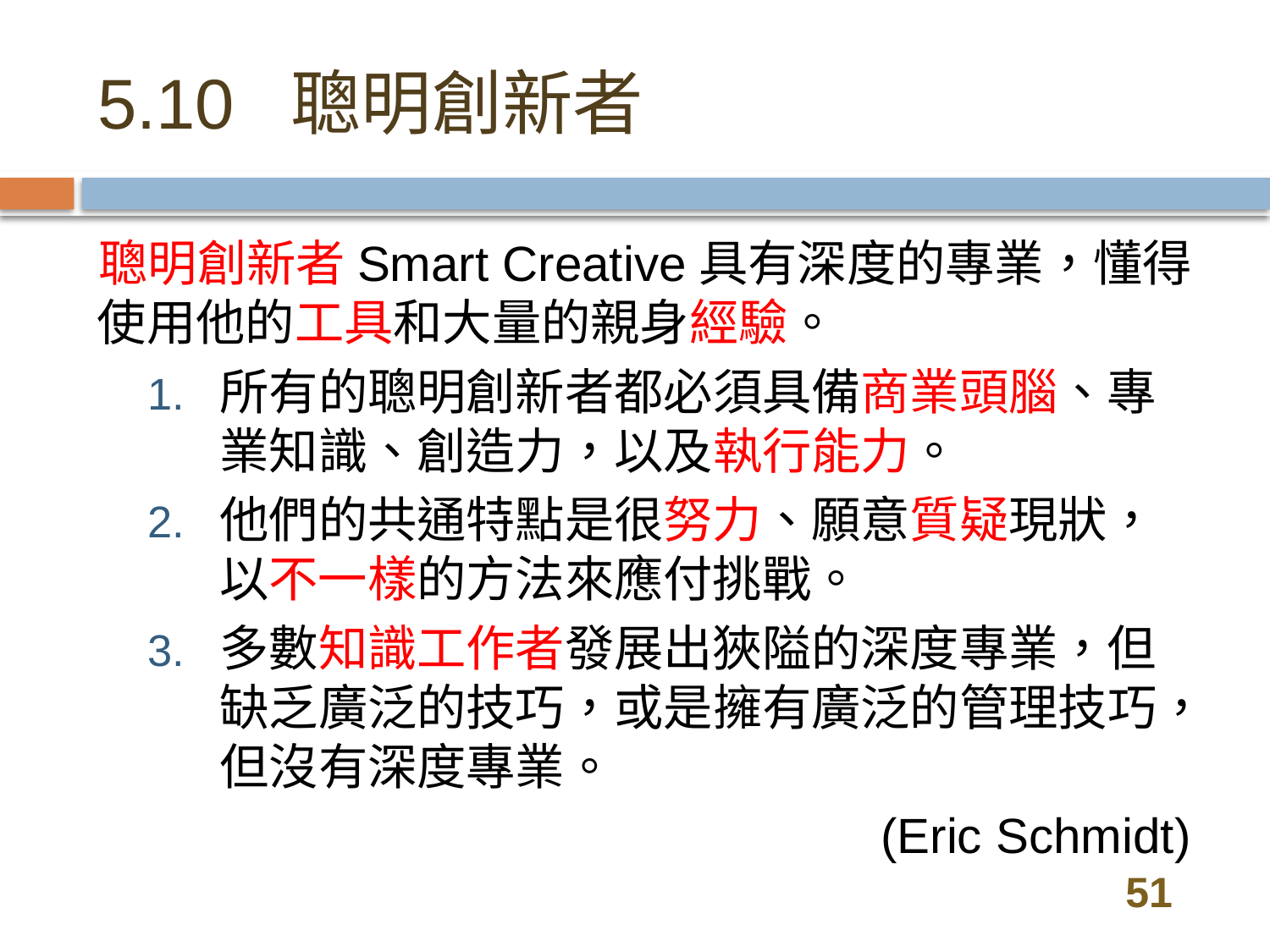

# 5.10  聰明創新者
聰明創新者Smart Creative具有深度的專業，懂得使用他的工具和大量的親身經驗。
所有的聰明創新者都必須具備商業頭腦、專業知識、創造力，以及執行能力。
他們的共通特點是很努力、願意質疑現狀，以不一樣的方法來應付挑戰。
多數知識工作者發展出狹隘的深度專業，但缺乏廣泛的技巧，或是擁有廣泛的管理技巧，但沒有深度專業。
(Eric Schmidt)
51